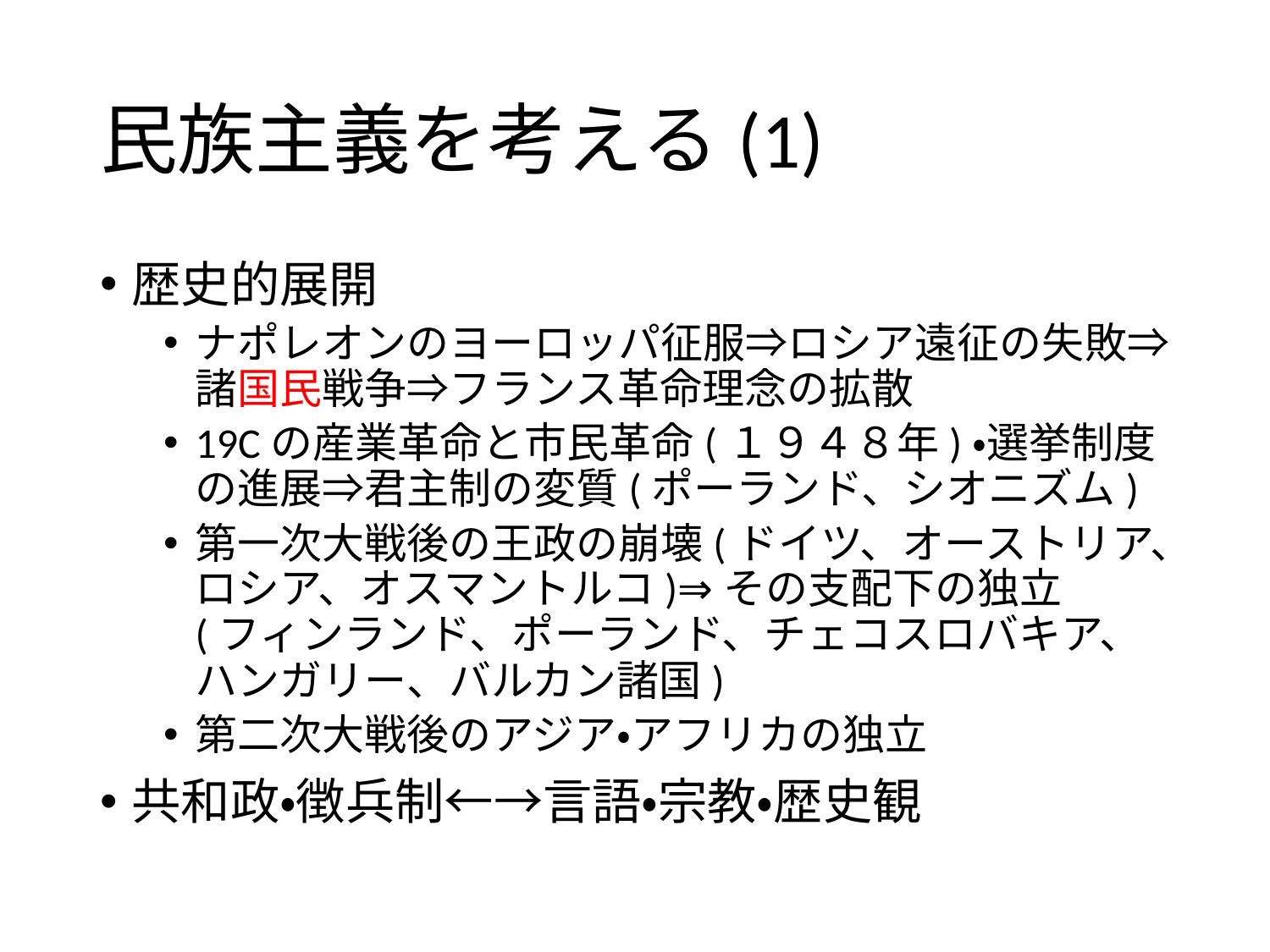

# 民族主義を考える(1)
歴史的展開
ナポレオンのヨーロッパ征服⇒ロシア遠征の失敗⇒諸国民戦争⇒フランス革命理念の拡散
19Cの産業革命と市民革命(１９４８年)・選挙制度の進展⇒君主制の変質(ポーランド、シオニズム)
第一次大戦後の王政の崩壊(ドイツ、オーストリア、ロシア、オスマントルコ)⇒その支配下の独立(フィンランド、ポーランド、チェコスロバキア、ハンガリー、バルカン諸国)
第二次大戦後のアジア・アフリカの独立
共和政・徴兵制←→言語・宗教・歴史観